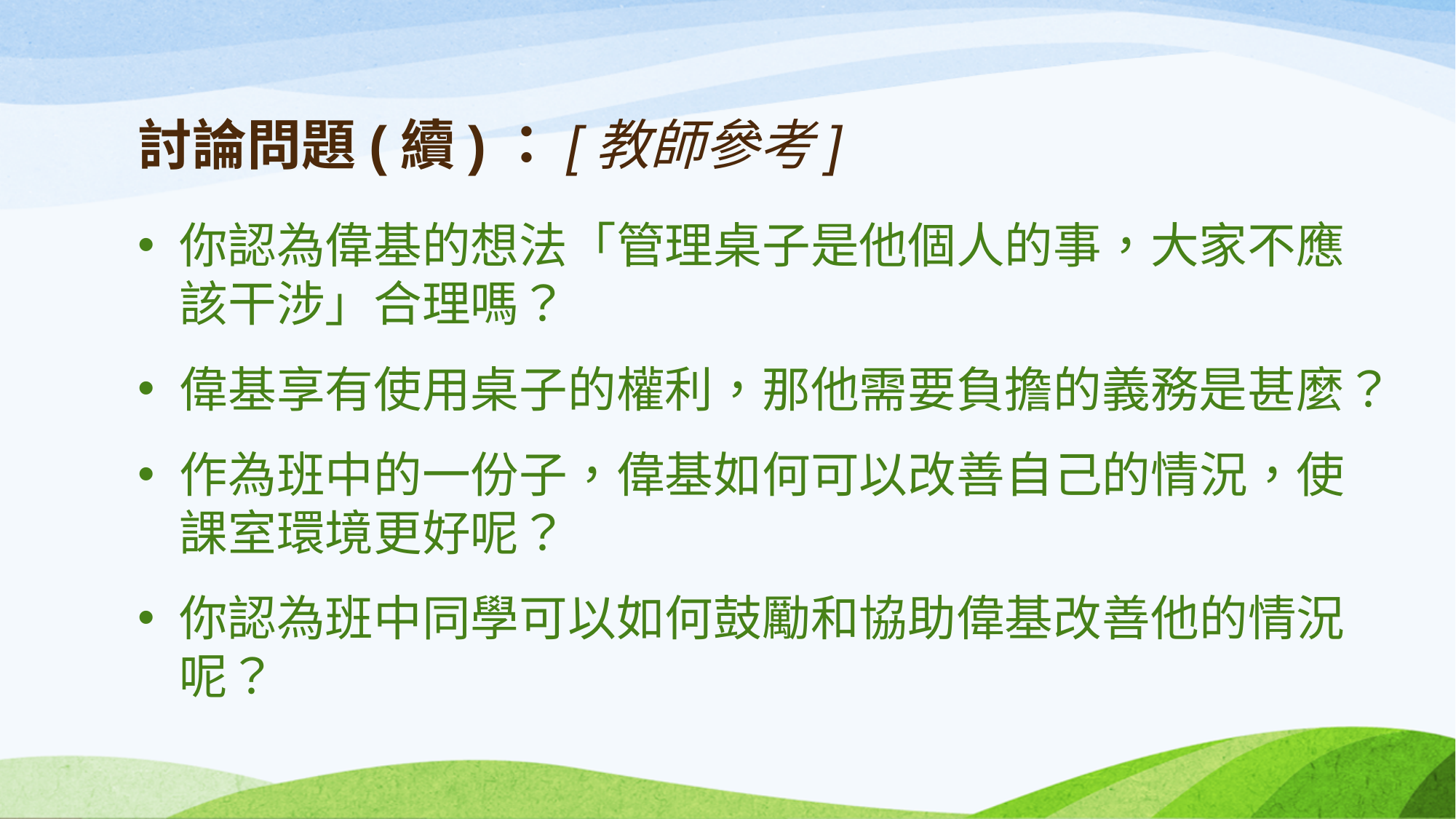

# 討論問題(續)：[教師參考]
你認為偉基的想法「管理桌子是他個人的事，大家不應該干涉」合理嗎？
偉基享有使用桌子的權利，那他需要負擔的義務是甚麼？
作為班中的一份子，偉基如何可以改善自己的情況，使課室環境更好呢？
你認為班中同學可以如何鼓勵和協助偉基改善他的情況呢？